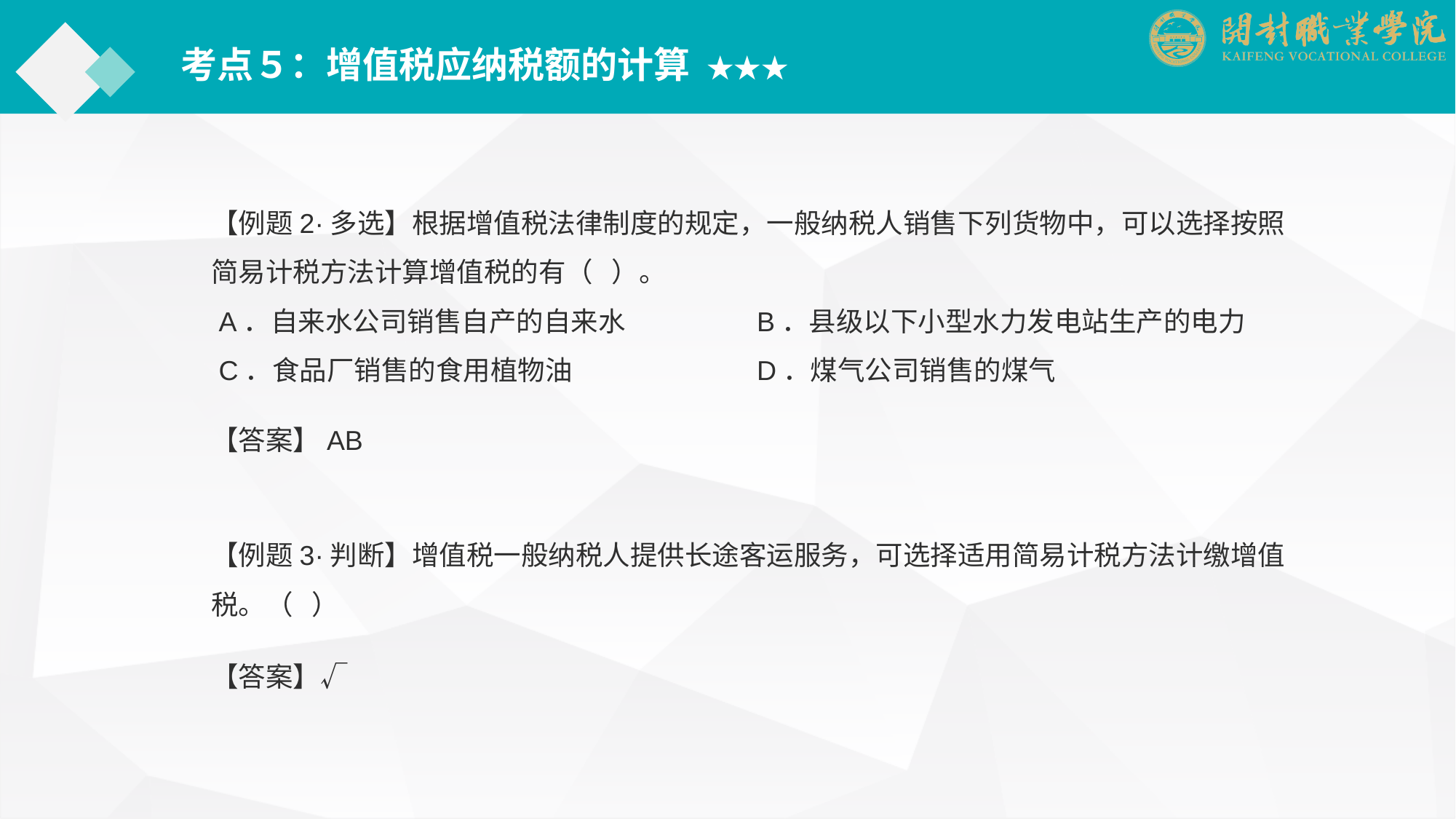

考点５：增值税应纳税额的计算  ★★★
【例题2·多选】根据增值税法律制度的规定，一般纳税人销售下列货物中，可以选择按照简易计税方法计算增值税的有（   ）。
 A．自来水公司销售自产的自来水		B．县级以下小型水力发电站生产的电力
 C．食品厂销售的食用植物油		D．煤气公司销售的煤气
【答案】AB
【例题3·判断】增值税一般纳税人提供长途客运服务，可选择适用简易计税方法计缴增值税。（   ）
【答案】√